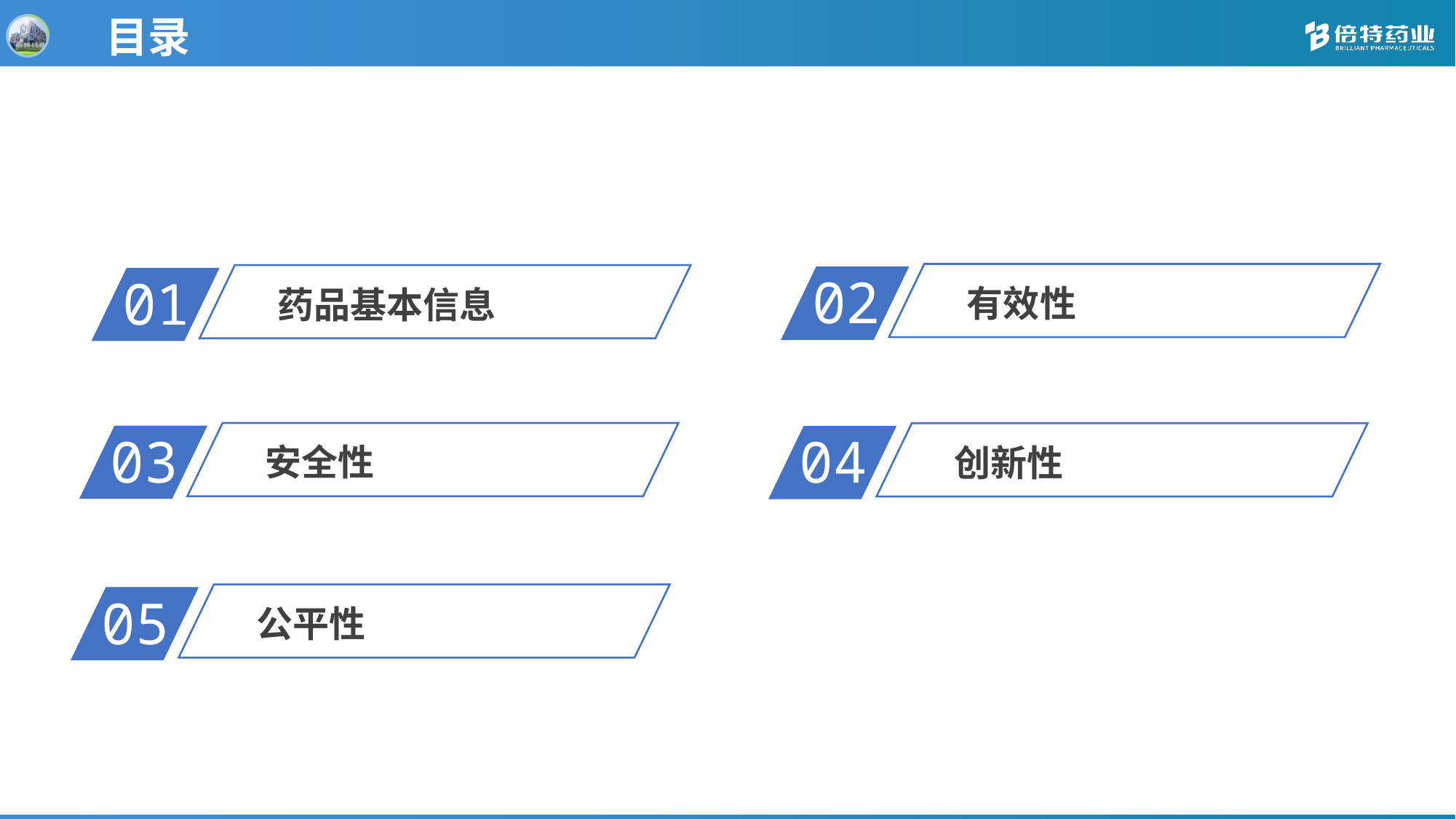

目录
02

01

有效性

药品基本信息
03

04

安全性

创新性
05

公平性